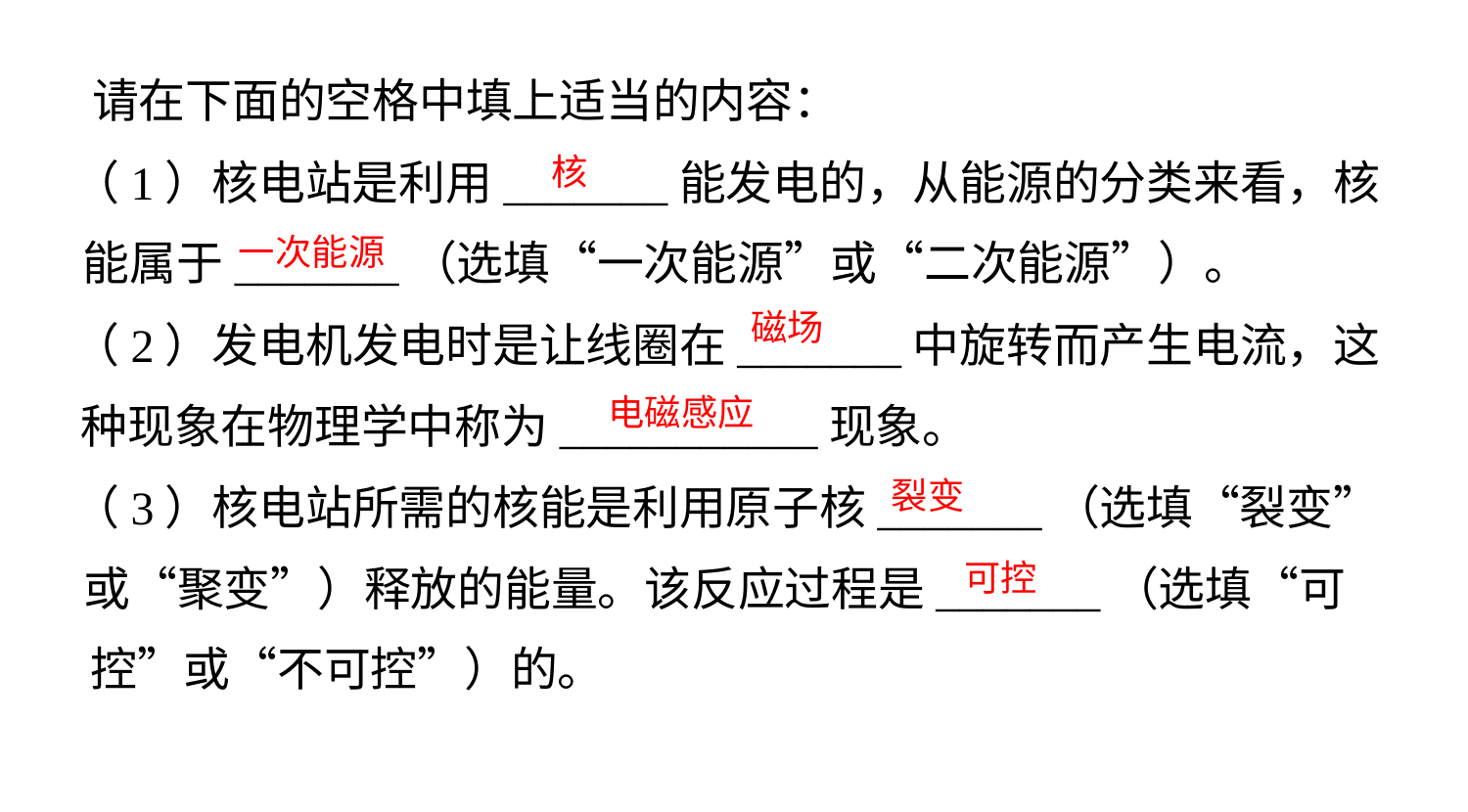

请在下面的空格中填上适当的内容：
核
（1）核电站是利用_______能发电的，从能源的分类来看，核
一次能源
能属于_______（选填“一次能源”或“二次能源”）。
磁场
（2）发电机发电时是让线圈在_______中旋转而产生电流，这
电磁感应
种现象在物理学中称为___________现象。
裂变
（3）核电站所需的核能是利用原子核_______（选填“裂变”
可控
或“聚变”）释放的能量。该反应过程是_______（选填“可
控”或“不可控”）的。